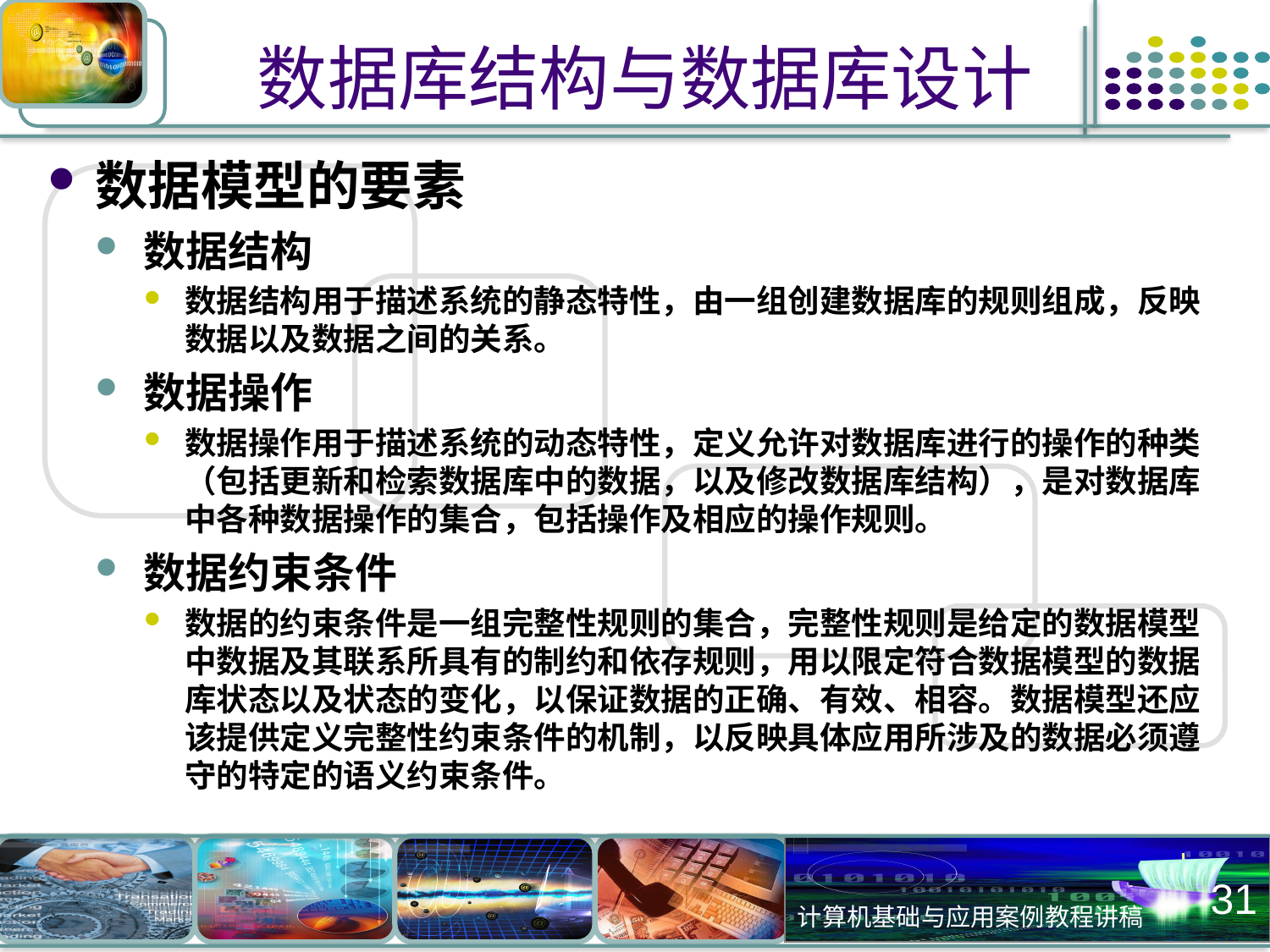

# 数据库结构与数据库设计
数据模型的要素
数据结构
数据结构用于描述系统的静态特性，由一组创建数据库的规则组成，反映数据以及数据之间的关系。
数据操作
数据操作用于描述系统的动态特性，定义允许对数据库进行的操作的种类（包括更新和检索数据库中的数据，以及修改数据库结构），是对数据库中各种数据操作的集合，包括操作及相应的操作规则。
数据约束条件
数据的约束条件是一组完整性规则的集合，完整性规则是给定的数据模型中数据及其联系所具有的制约和依存规则，用以限定符合数据模型的数据库状态以及状态的变化，以保证数据的正确、有效、相容。数据模型还应该提供定义完整性约束条件的机制，以反映具体应用所涉及的数据必须遵守的特定的语义约束条件。
31